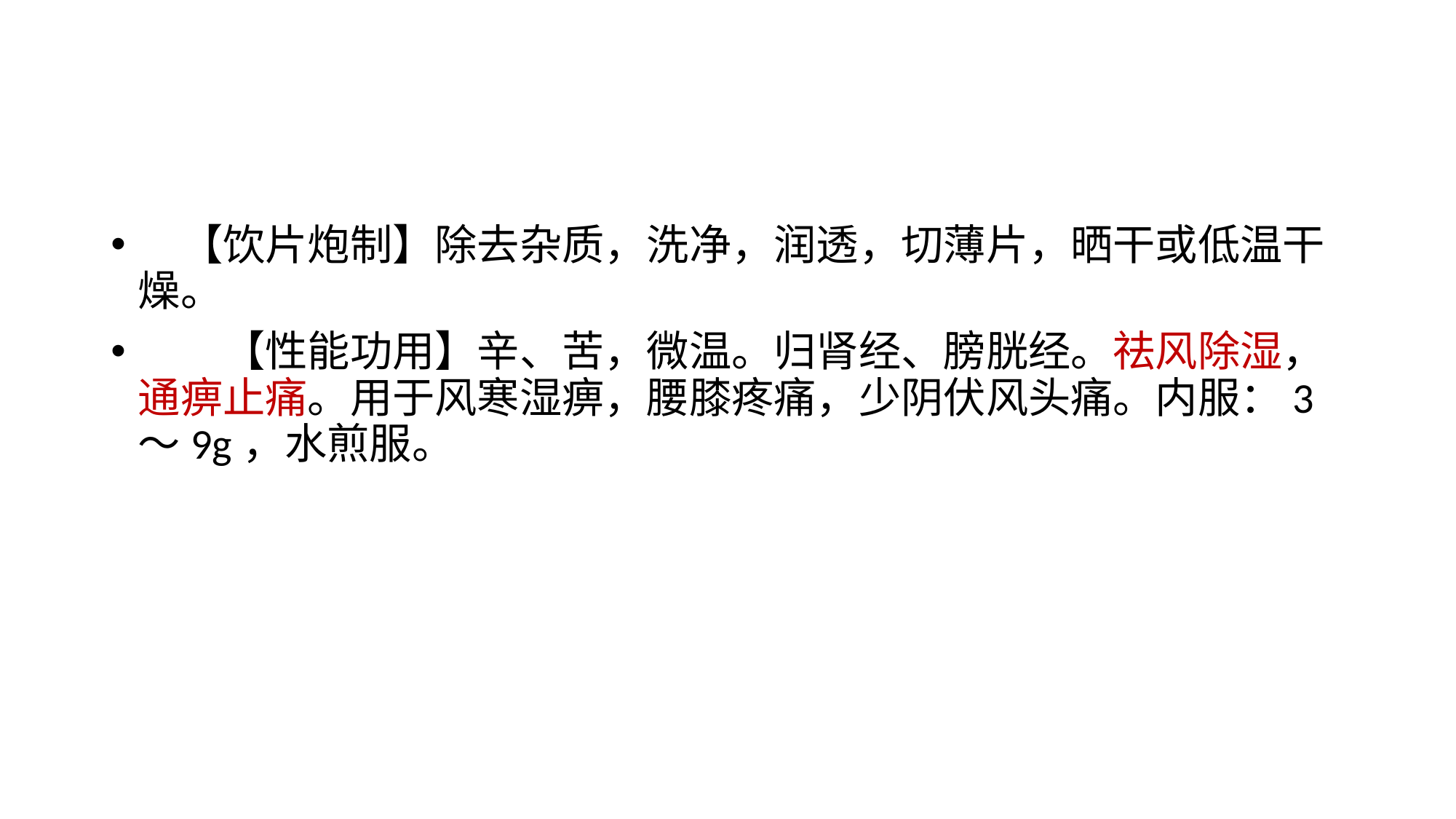

#
　【饮片炮制】除去杂质，洗净，润透，切薄片，晒干或低温干燥。
　　【性能功用】辛、苦，微温。归肾经、膀胱经。祛风除湿，通痹止痛。用于风寒湿痹，腰膝疼痛，少阴伏风头痛。内服：3～9g，水煎服。